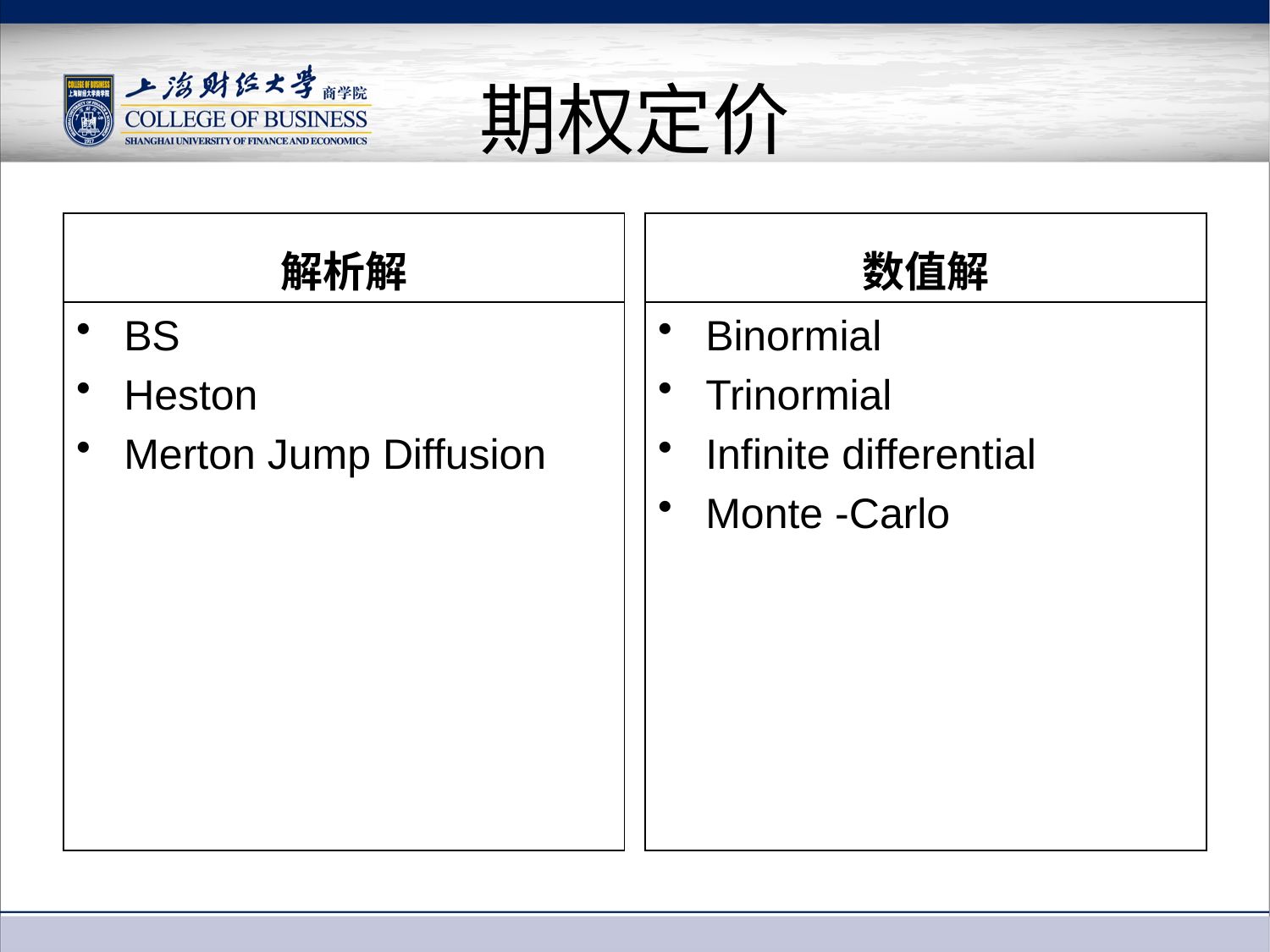

# 期权定价
解析解
数值解
BS
Heston
Merton Jump Diffusion
Binormial
Trinormial
Infinite differential
Monte -Carlo